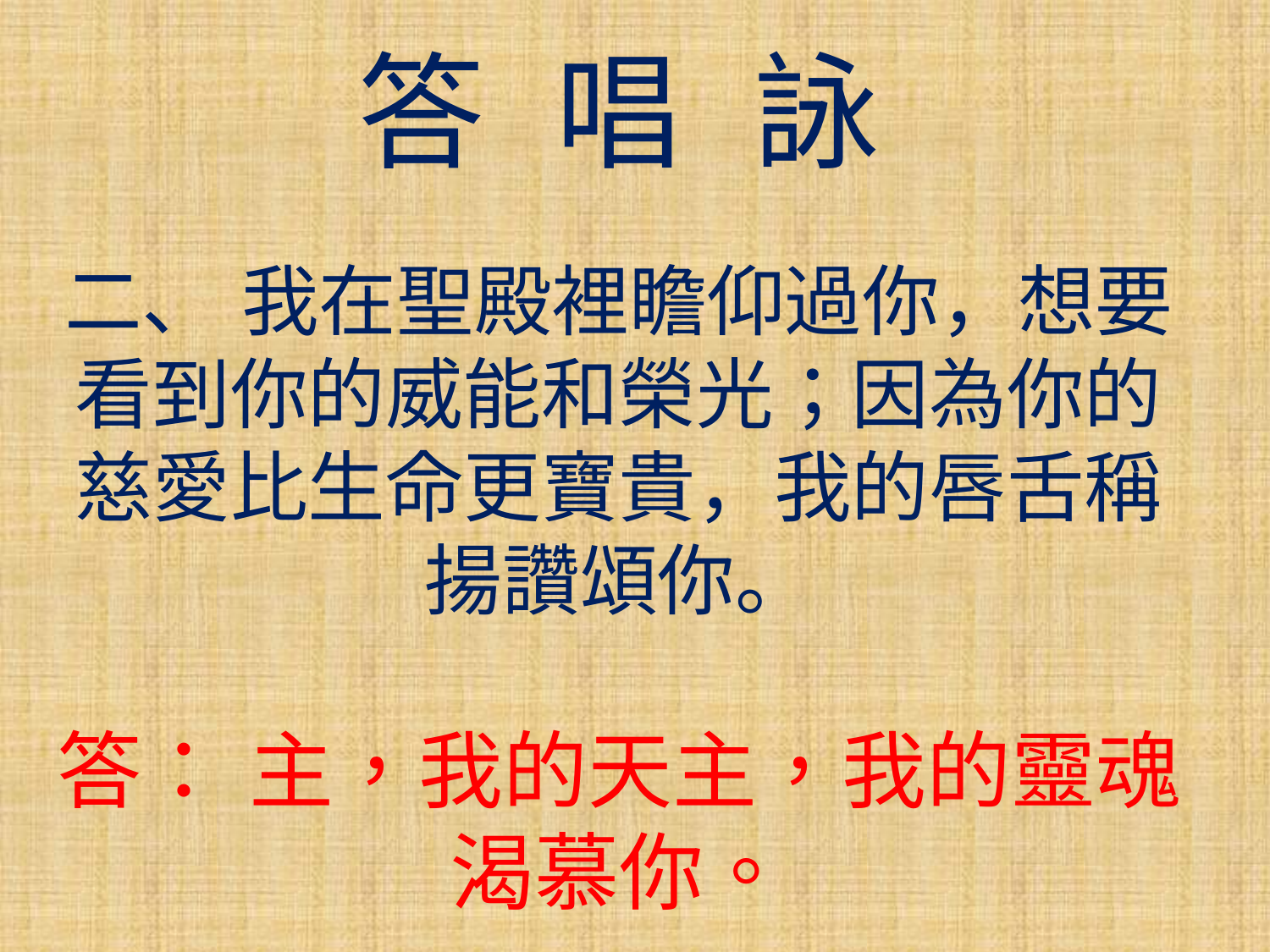

答  唱  詠

二、 我在聖殿裡瞻仰過你，想要看到你的威能和榮光；因為你的慈愛比生命更寶貴，我的唇舌稱揚讚頌你。

答： 主，我的天主，我的靈魂渴慕你。